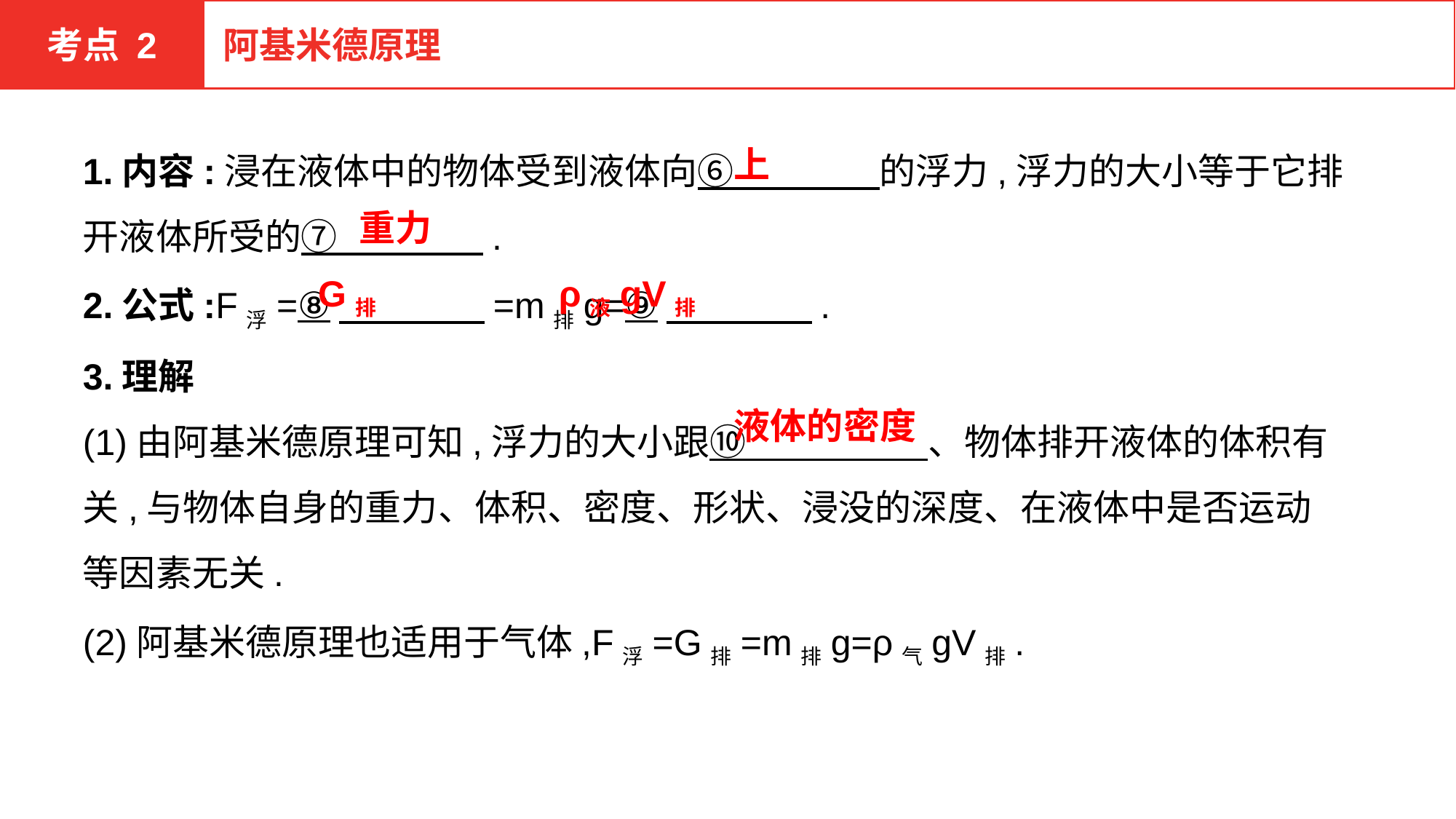

考点 2
阿基米德原理
1.内容:浸在液体中的物体受到液体向⑥　　　　的浮力,浮力的大小等于它排开液体所受的⑦　　　　.
2.公式:F浮=⑧　　　　=m排g=⑨　　　　.
3.理解
(1)由阿基米德原理可知,浮力的大小跟⑩　　　　　、物体排开液体的体积有关,与物体自身的重力、体积、密度、形状、浸没的深度、在液体中是否运动等因素无关.
(2)阿基米德原理也适用于气体,F浮=G排=m排g=ρ气gV排.
 上
 重力
 G排
 ρ液gV排
 液体的密度